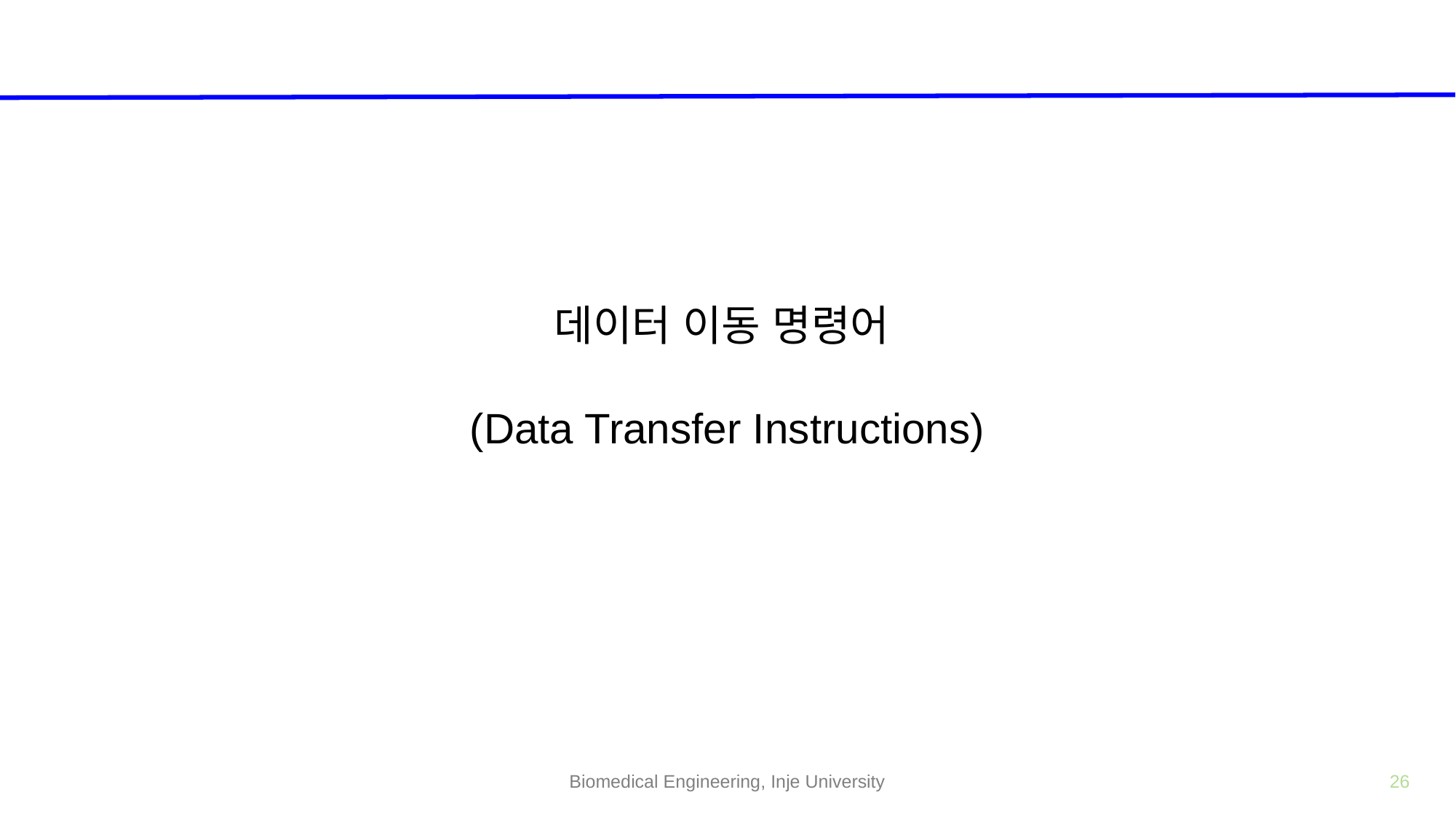

데이터 이동 명령어
(Data Transfer Instructions)
Biomedical Engineering, Inje University
26